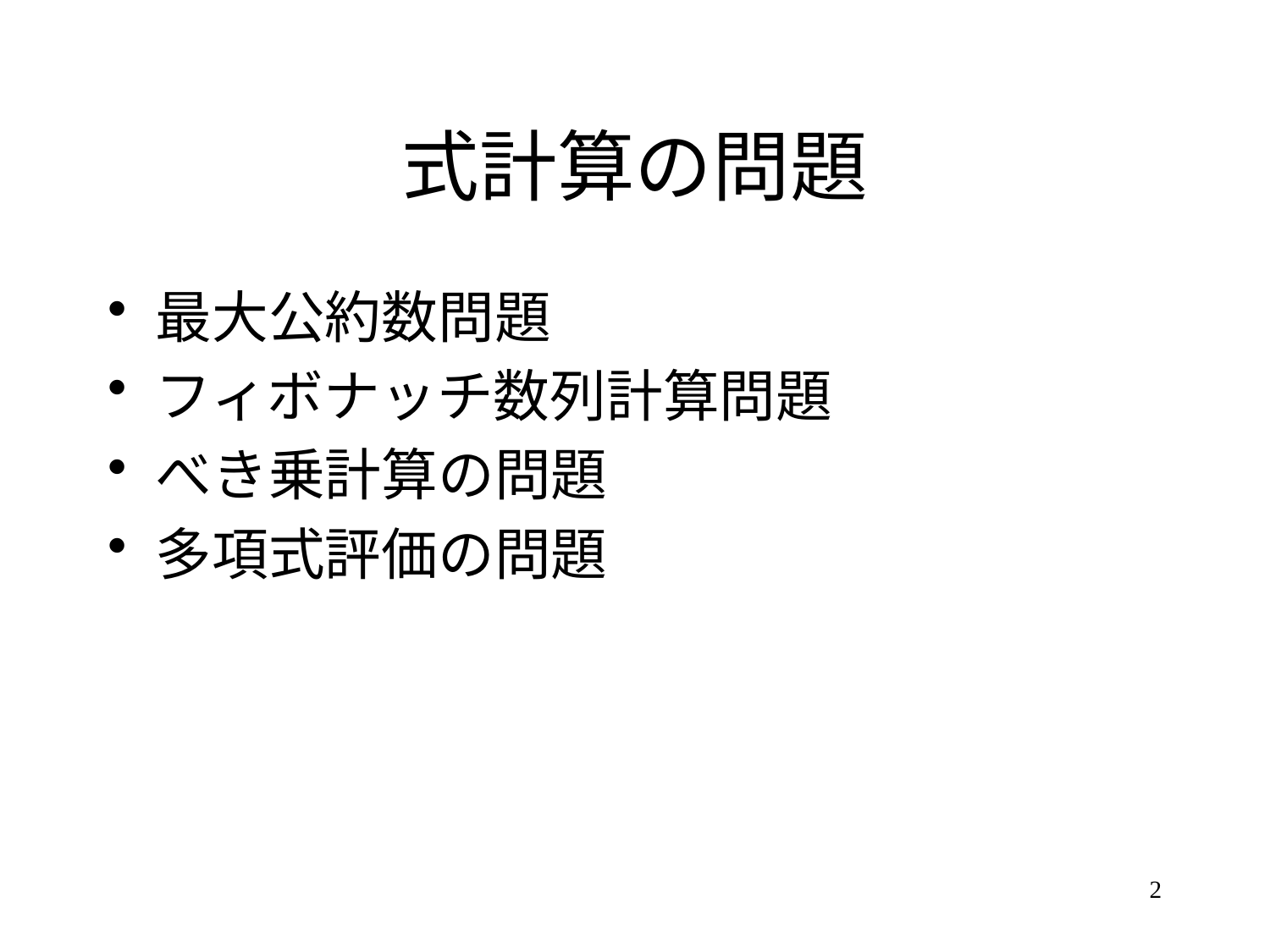

# 式計算の問題
最大公約数問題
フィボナッチ数列計算問題
べき乗計算の問題
多項式評価の問題
2